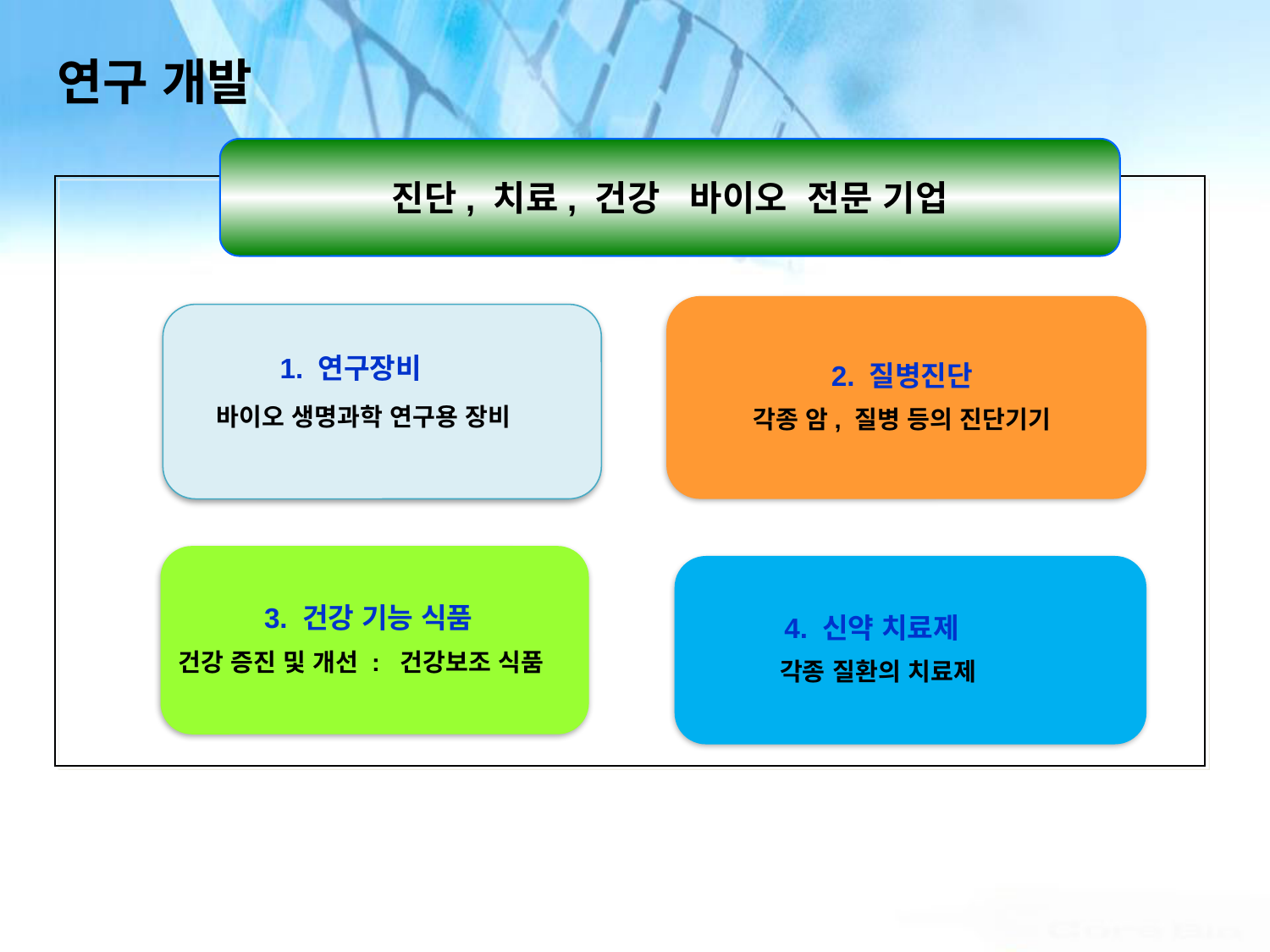

연구 개발
진단, 치료, 건강   바이오  전문 기업

             1. 연구장비
    바이오 생명과학 연구용 장비
          2. 질병진단
각종 암, 질병 등의 진단기기

           3. 건강 기능 식품
건강 증진 및 개선 :  건강보조 식품
    4. 신약 치료제
   각종 질환의 치료제